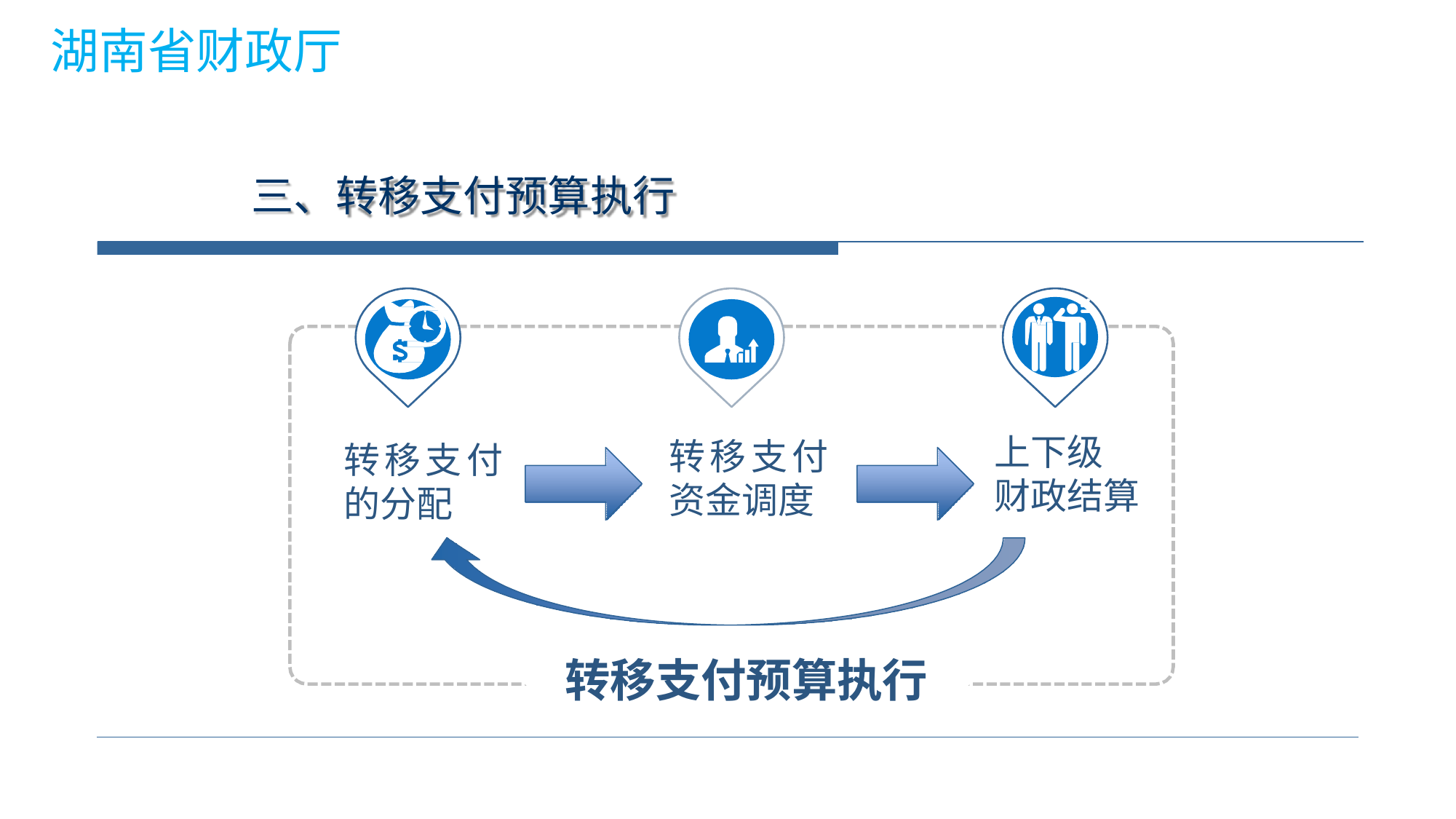

湖南省财政厅

# 三、转移支付预算执行

上下级 财政结算
转移支付 资金调度
转移支付 的分配

转移支付预算执行

40